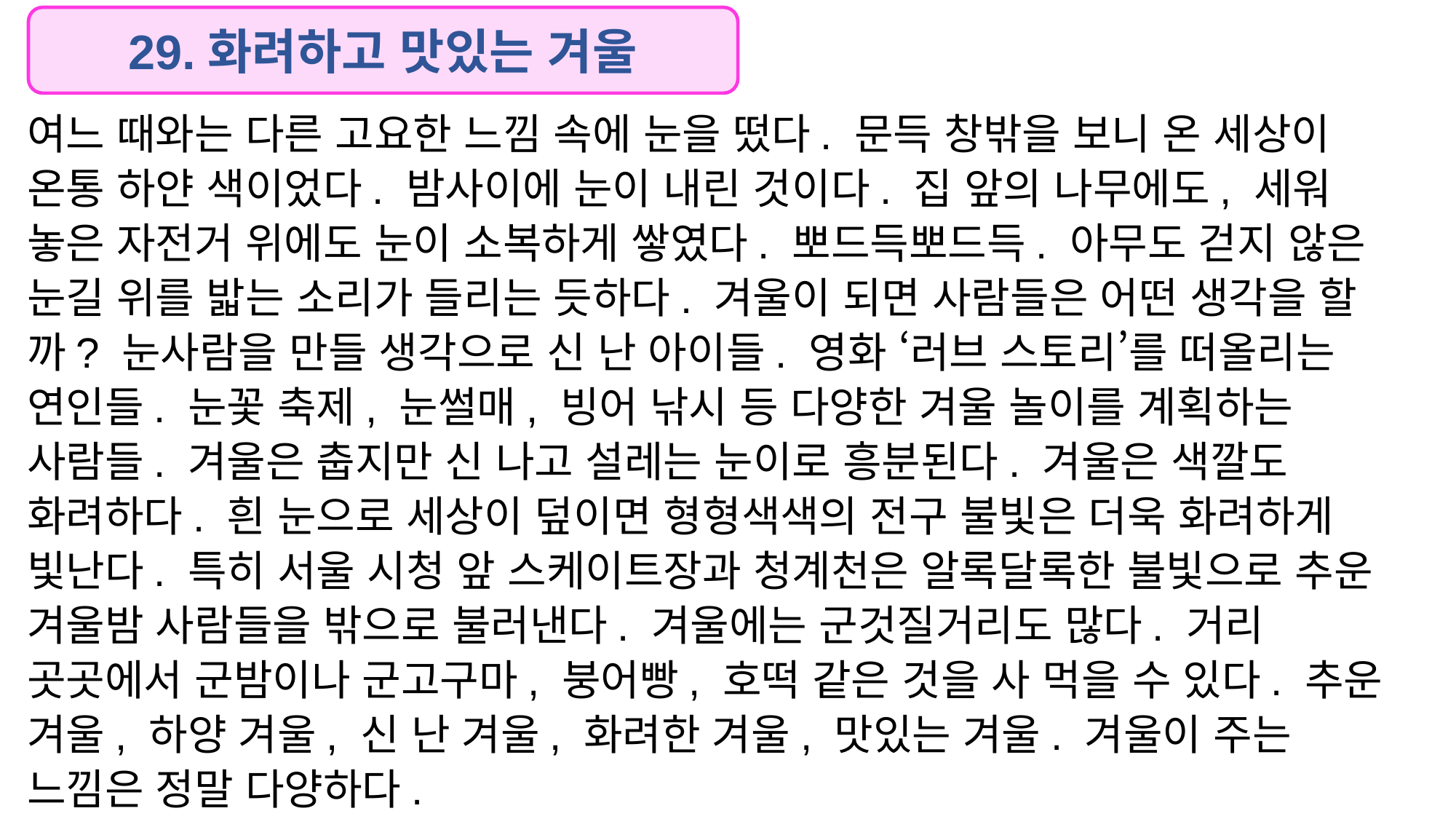

29.화려하고 맛있는 겨울
여느 때와는 다른 고요한 느낌 속에 눈을 떴다. 문득 창밖을 보니 온 세상이 온통 하얀 색이었다. 밤사이에 눈이 내린 것이다. 집 앞의 나무에도, 세워 놓은 자전거 위에도 눈이 소복하게 쌓였다. 뽀드득뽀드득. 아무도 걷지 않은 눈길 위를 밟는 소리가 들리는 듯하다. 겨울이 되면 사람들은 어떤 생각을 할까? 눈사람을 만들 생각으로 신 난 아이들. 영화 ‘러브 스토리’를 떠올리는 연인들. 눈꽃 축제, 눈썰매, 빙어 낚시 등 다양한 겨울 놀이를 계획하는 사람들. 겨울은 춥지만 신 나고 설레는 눈이로 흥분된다. 겨울은 색깔도 화려하다. 흰 눈으로 세상이 덮이면 형형색색의 전구 불빛은 더욱 화려하게 빛난다. 특히 서울 시청 앞 스케이트장과 청계천은 알록달록한 불빛으로 추운 겨울밤 사람들을 밖으로 불러낸다. 겨울에는 군것질거리도 많다. 거리 곳곳에서 군밤이나 군고구마, 붕어빵, 호떡 같은 것을 사 먹을 수 있다. 추운 겨울, 하양 겨울, 신 난 겨울, 화려한 겨울, 맛있는 겨울. 겨울이 주는 느낌은 정말 다양하다.